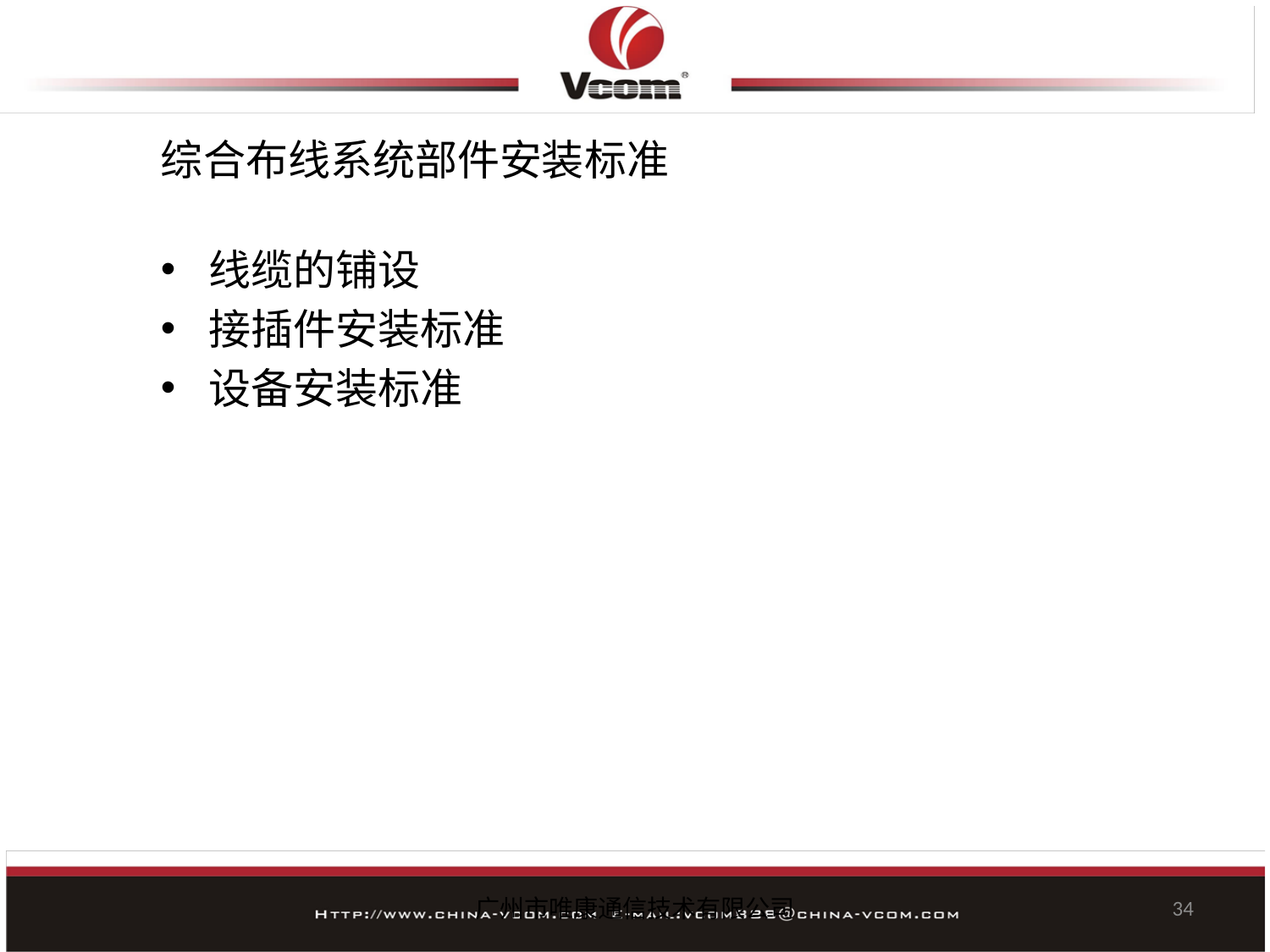

综合布线系统部件安装标准

线缆的铺设
接插件安装标准
设备安装标准
广州市唯康通信技术有限公司
34